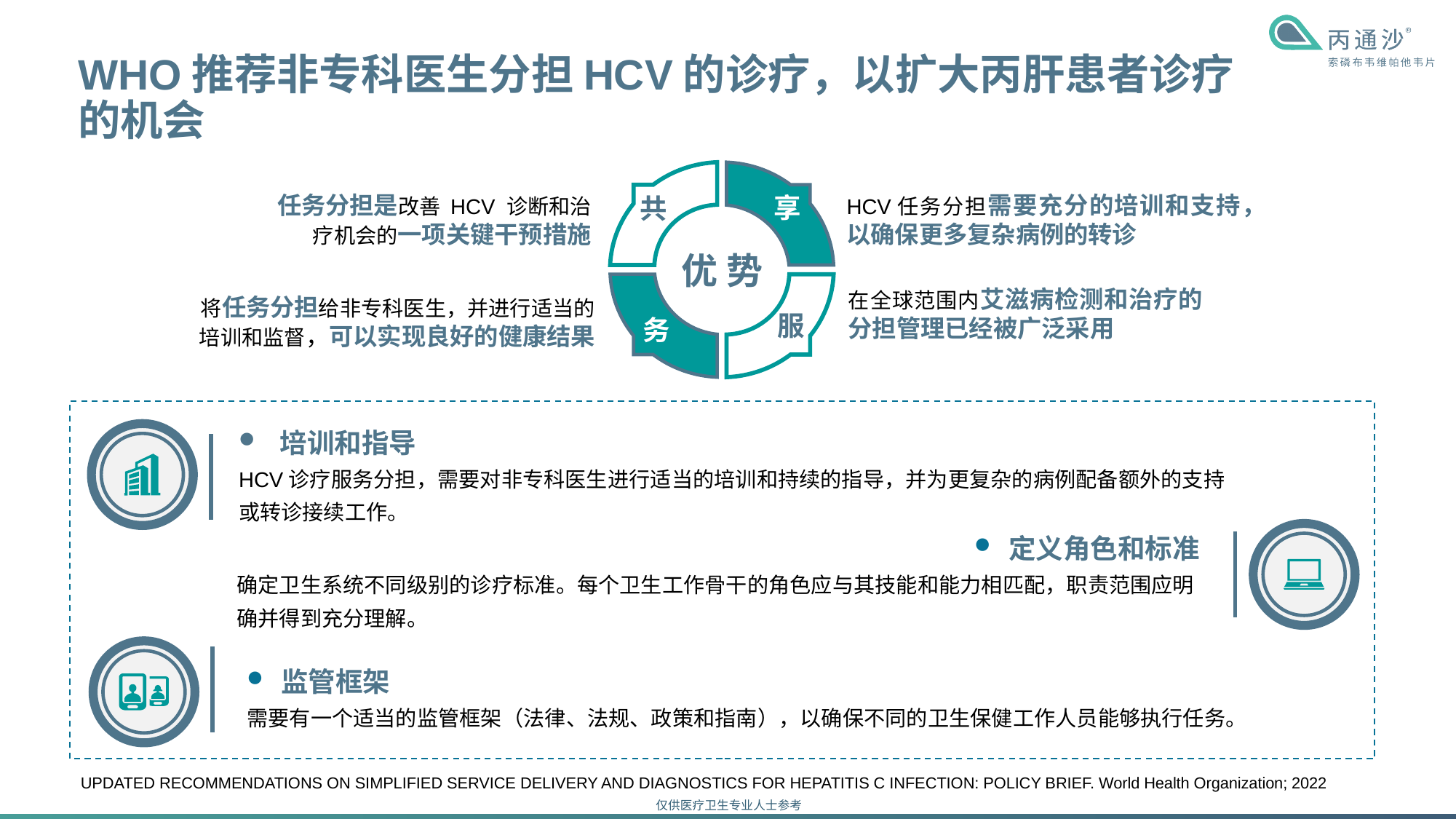

# WHO推荐非专科医生分担HCV的诊疗，以扩大丙肝患者诊疗的机会

享
共
任务分担是改善 HCV 诊断和治疗机会的一项关键干预措施
HCV任务分担需要充分的培训和支持，以确保更多复杂病例的转诊
优 势
在全球范围内艾滋病检测和治疗的分担管理已经被广泛采用
   将任务分担给非专科医生，并进行适当的培训和监督，可以实现良好的健康结果
服
务

培训和指导
HCV诊疗服务分担，需要对非专科医生进行适当的培训和持续的指导，并为更复杂的病例配备额外的支持或转诊接续工作。

定义角色和标准
确定卫生系统不同级别的诊疗标准。每个卫生工作骨干的角色应与其技能和能力相匹配，职责范围应明确并得到充分理解。

监管框架
需要有一个适当的监管框架（法律、法规、政策和指南），以确保不同的卫生保健工作人员能够执行任务。
UPDATED RECOMMENDATIONS ON SIMPLIFIED SERVICE DELIVERY AND DIAGNOSTICS FOR HEPATITIS C INFECTION: POLICY BRIEF. World Health Organization; 2022